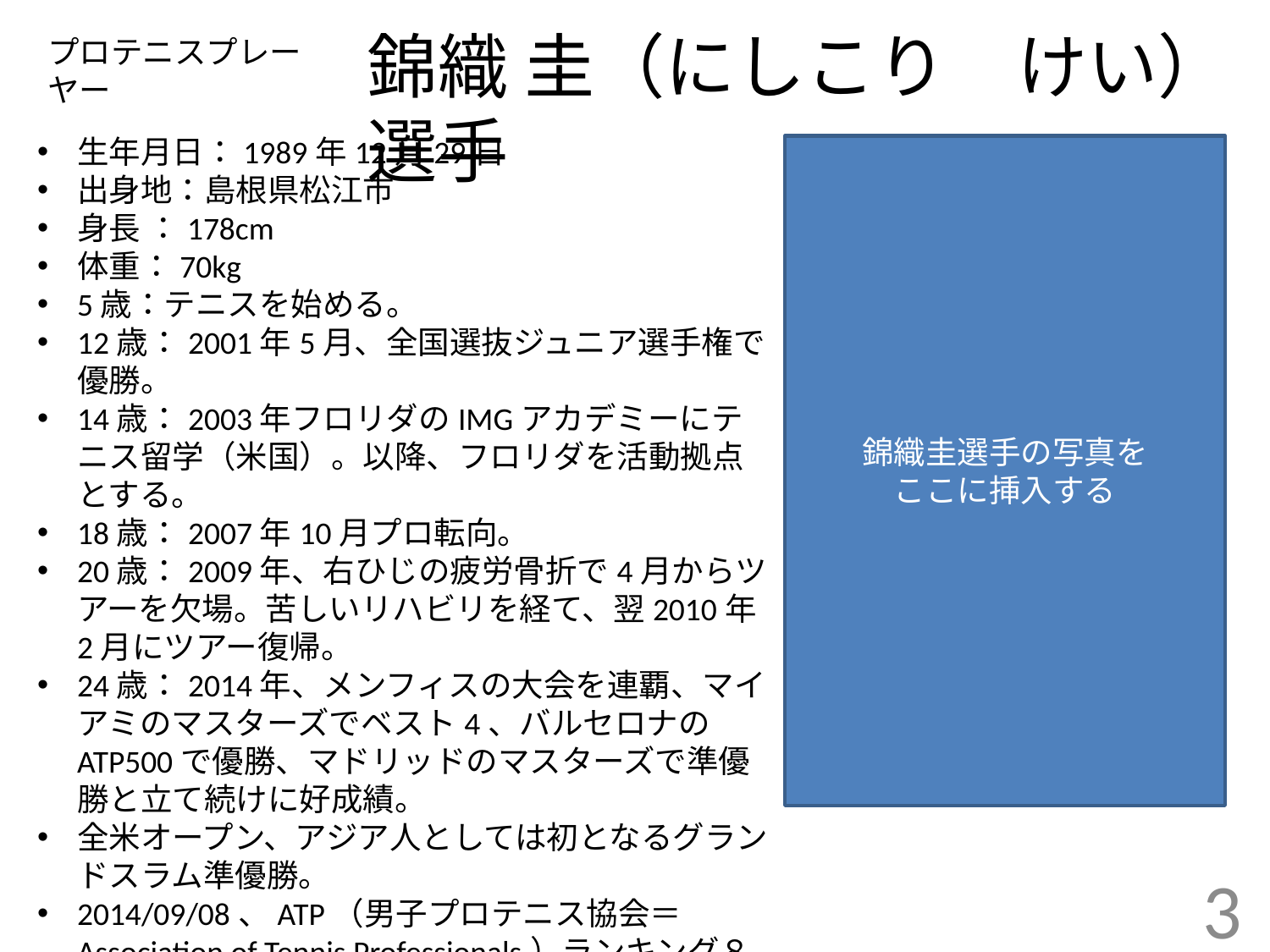

錦織 圭（にしこり　けい）選手
プロテニスプレーヤー
生年月日：1989年12月29日
出身地：島根県松江市
身長 ：178cm
体重：70kg
5歳：テニスを始める。
12歳：2001年5月、全国選抜ジュニア選手権で優勝。
14歳：2003年フロリダのIMGアカデミーにテニス留学（米国）。以降、フロリダを活動拠点とする。
18歳：2007年10月プロ転向。
20歳：2009年、右ひじの疲労骨折で4月からツアーを欠場。苦しいリハビリを経て、翌2010年2月にツアー復帰。
24歳：2014年、メンフィスの大会を連覇、マイアミのマスターズでベスト4、バルセロナのATP500で優勝、マドリッドのマスターズで準優勝と立て続けに好成績。
全米オープン、アジア人としては初となるグランドスラム準優勝。
2014/09/08、ATP（男子プロテニス協会＝Association of Tennis Professionals）ランキング８位
錦織圭選手の写真を
ここに挿入する
3